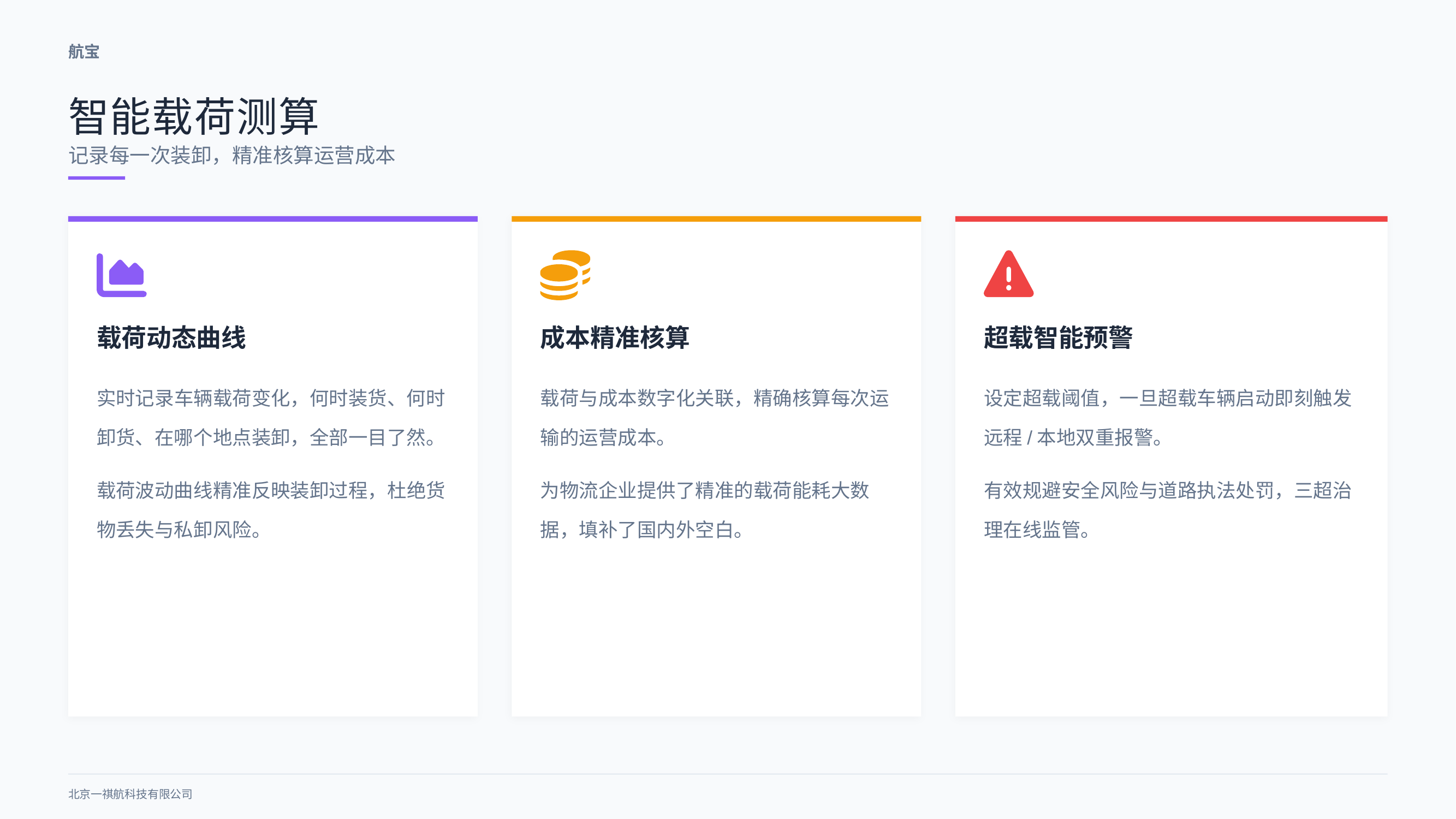

航宝
智能载荷测算
记录每一次装卸，精准核算运营成本

载荷动态曲线
成本精准核算
超载智能预警
实时记录车辆载荷变化，何时装货、何时卸货、在哪个地点装卸，全部一目了然。
载荷波动曲线精准反映装卸过程，杜绝货物丢失与私卸风险。
载荷与成本数字化关联，精确核算每次运输的运营成本。
为物流企业提供了精准的载荷能耗大数据，填补了国内外空白。
设定超载阈值，一旦超载车辆启动即刻触发远程/本地双重报警。
有效规避安全风险与道路执法处罚，三超治理在线监管。

北京一祺航科技有限公司